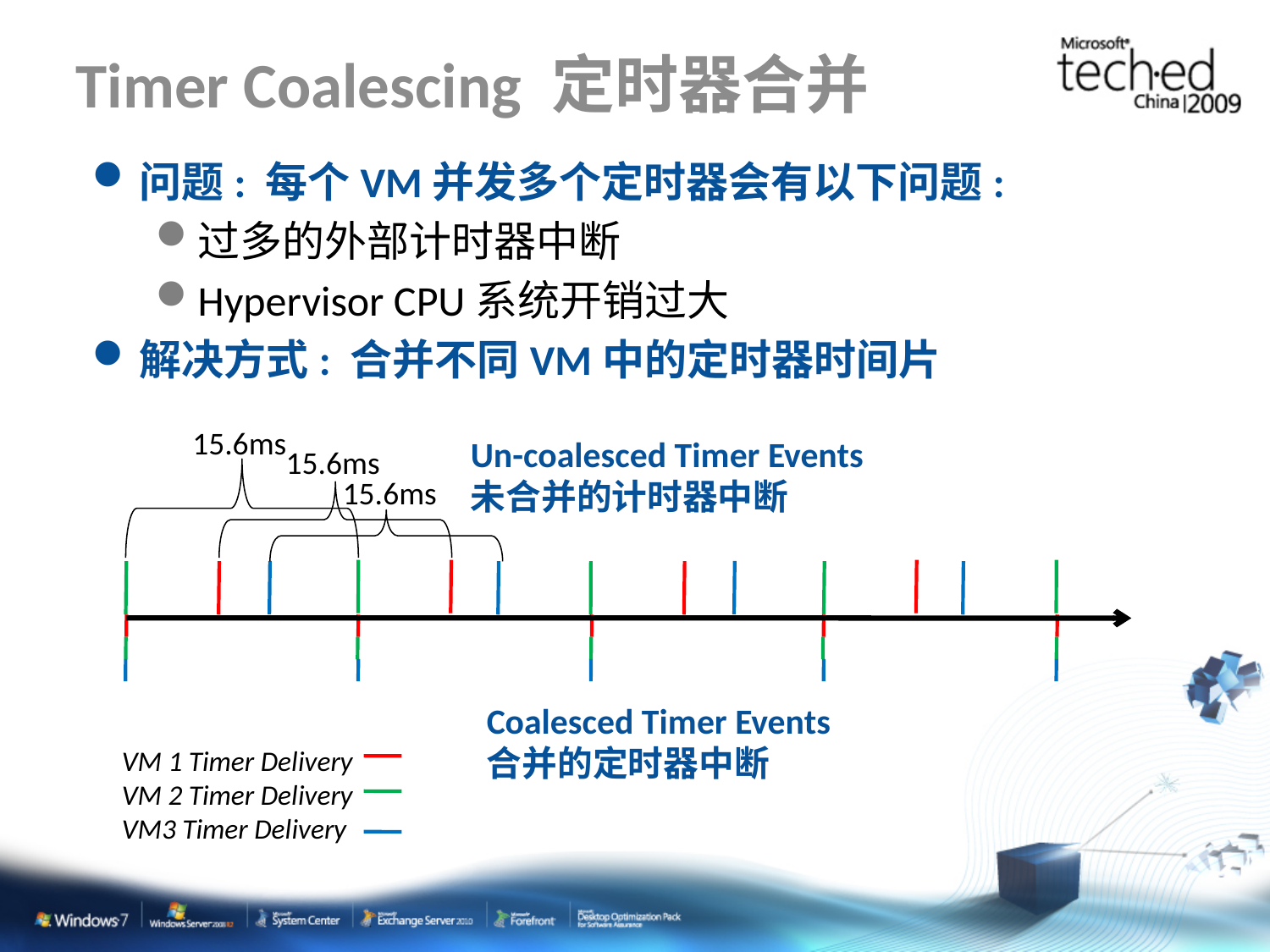

# Timer Coalescing 定时器合并
问题: 每个VM并发多个定时器会有以下问题:
过多的外部计时器中断
Hypervisor CPU系统开销过大
解决方式: 合并不同VM中的定时器时间片
15.6ms
15.6ms

15.6ms

Un-coalesced Timer Events
未合并的计时器中断
Coalesced Timer Events
合并的定时器中断
VM 1 Timer Delivery
VM 2 Timer Delivery
VM3 Timer Delivery